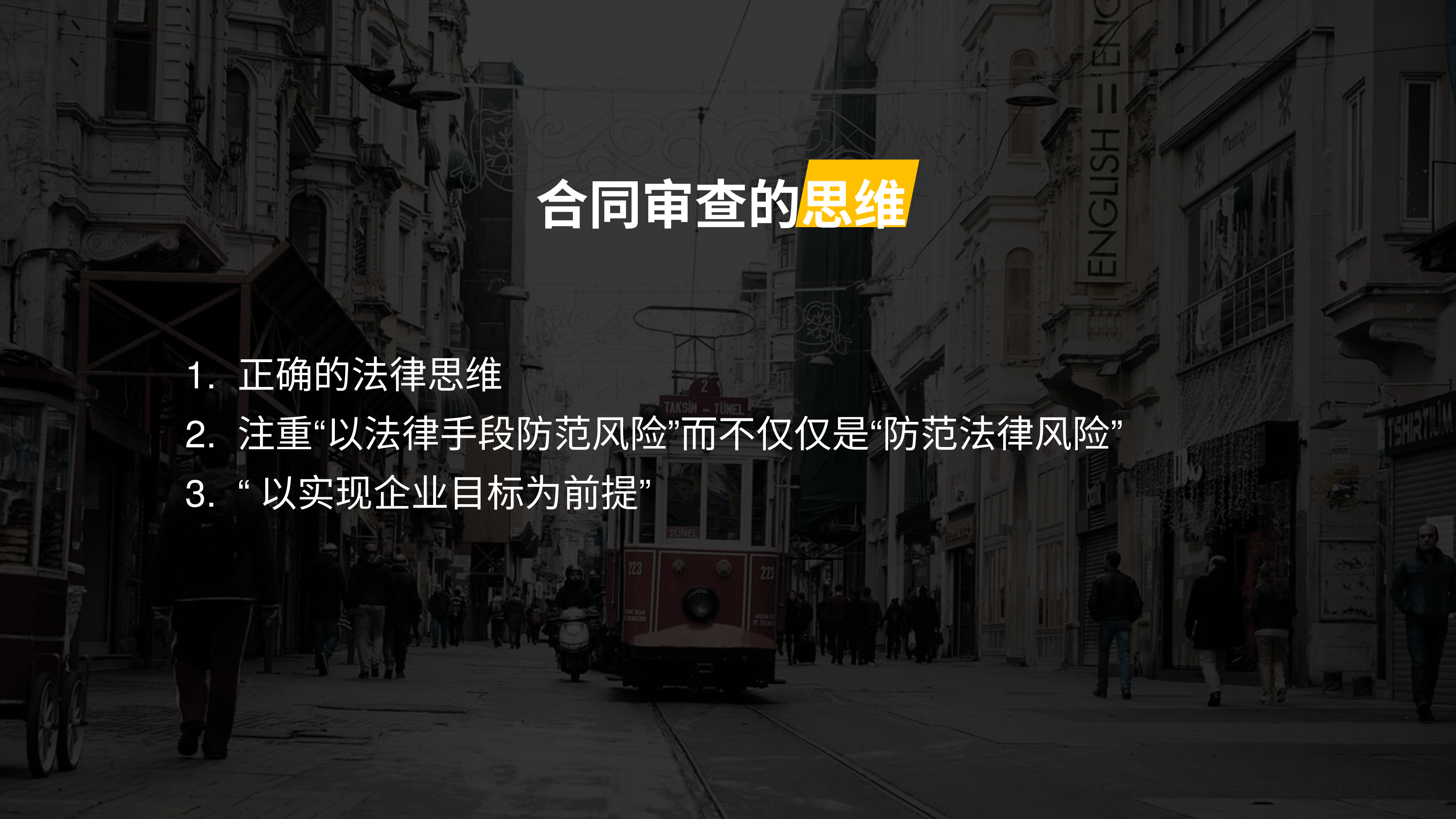

合同审查的思维

正确的法律思维
注重“以法律手段防范风险”而不仅仅是“防范法律风险”
“以实现企业目标为前提”